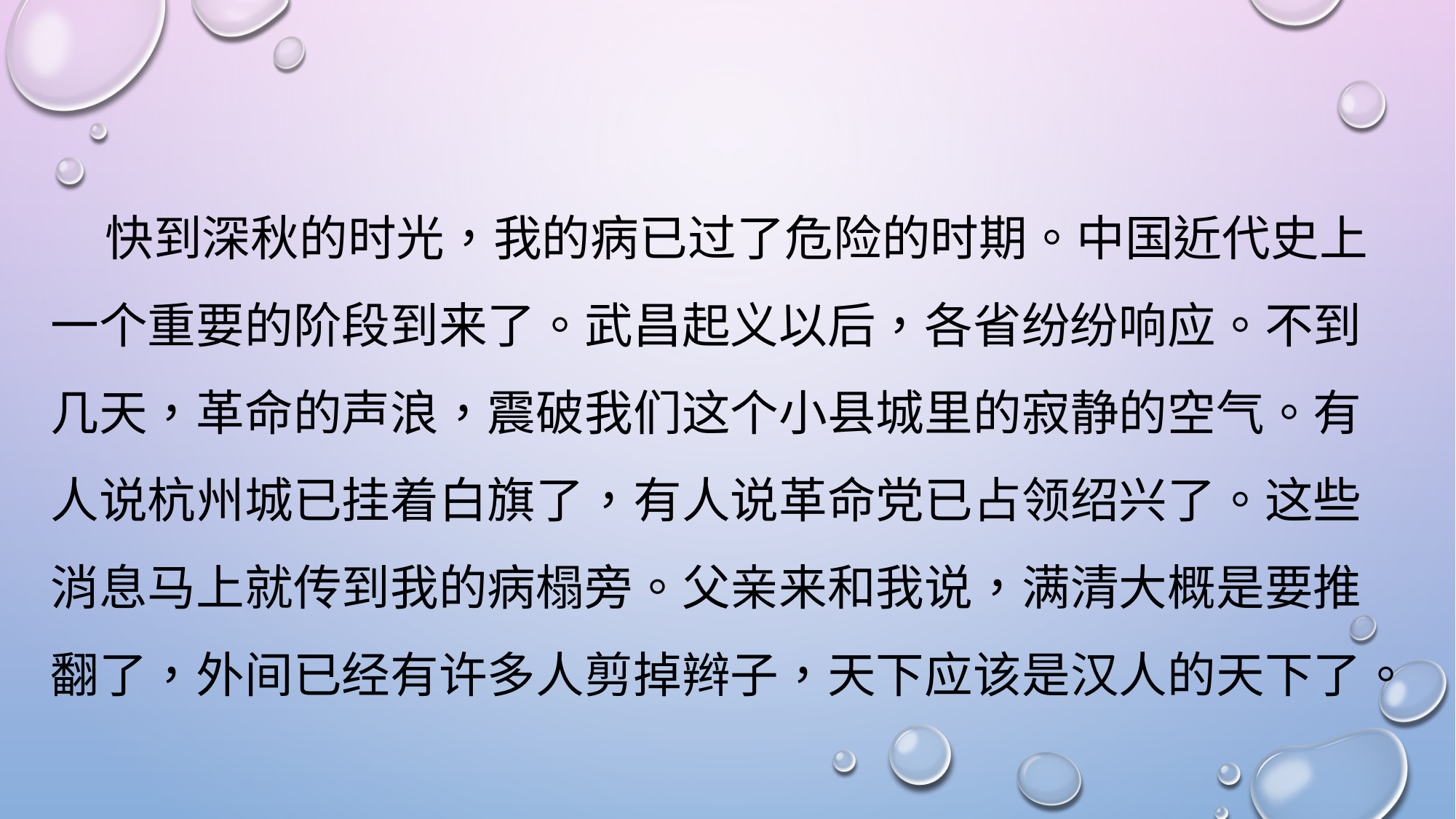

快到深秋的时光，我的病已过了危险的时期。中国近代史上一个重要的阶段到来了。武昌起义以后，各省纷纷响应。不到几天，革命的声浪，震破我们这个小县城里的寂静的空气。有人说杭州城已挂着白旗了，有人说革命党已占领绍兴了。这些消息马上就传到我的病榻旁。父亲来和我说，满清大概是要推翻了，外间已经有许多人剪掉辫子，天下应该是汉人的天下了。